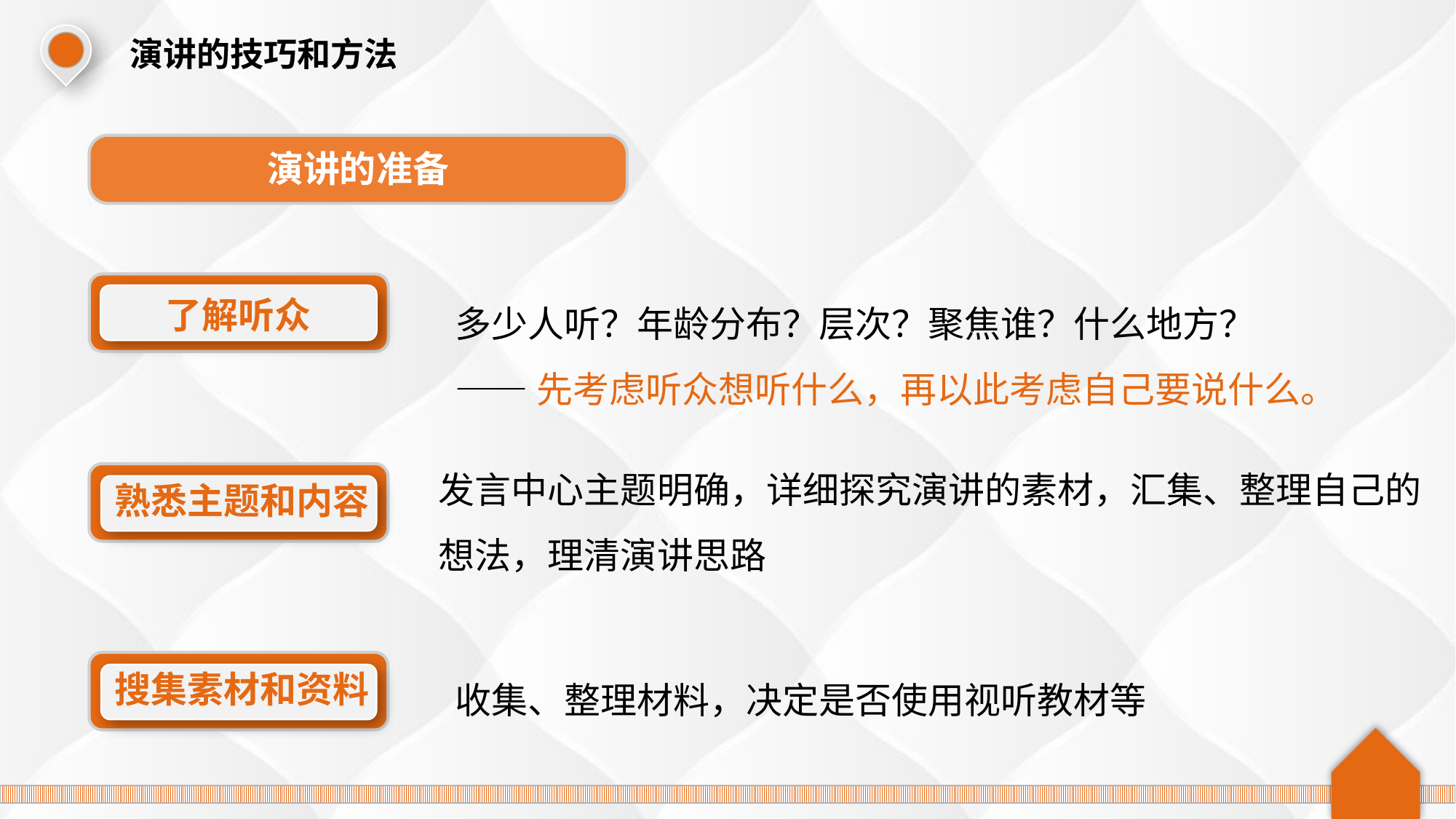

演讲的技巧和方法

演讲的准备

了解听众
多少人听？年龄分布？层次？聚焦谁？什么地方？
——先考虑听众想听什么，再以此考虑自己要说什么。
发言中心主题明确，详细探究演讲的素材，汇集、整理自己的想法，理清演讲思路

熟悉主题和内容

收集、整理材料，决定是否使用视听教材等

搜集素材和资料

7